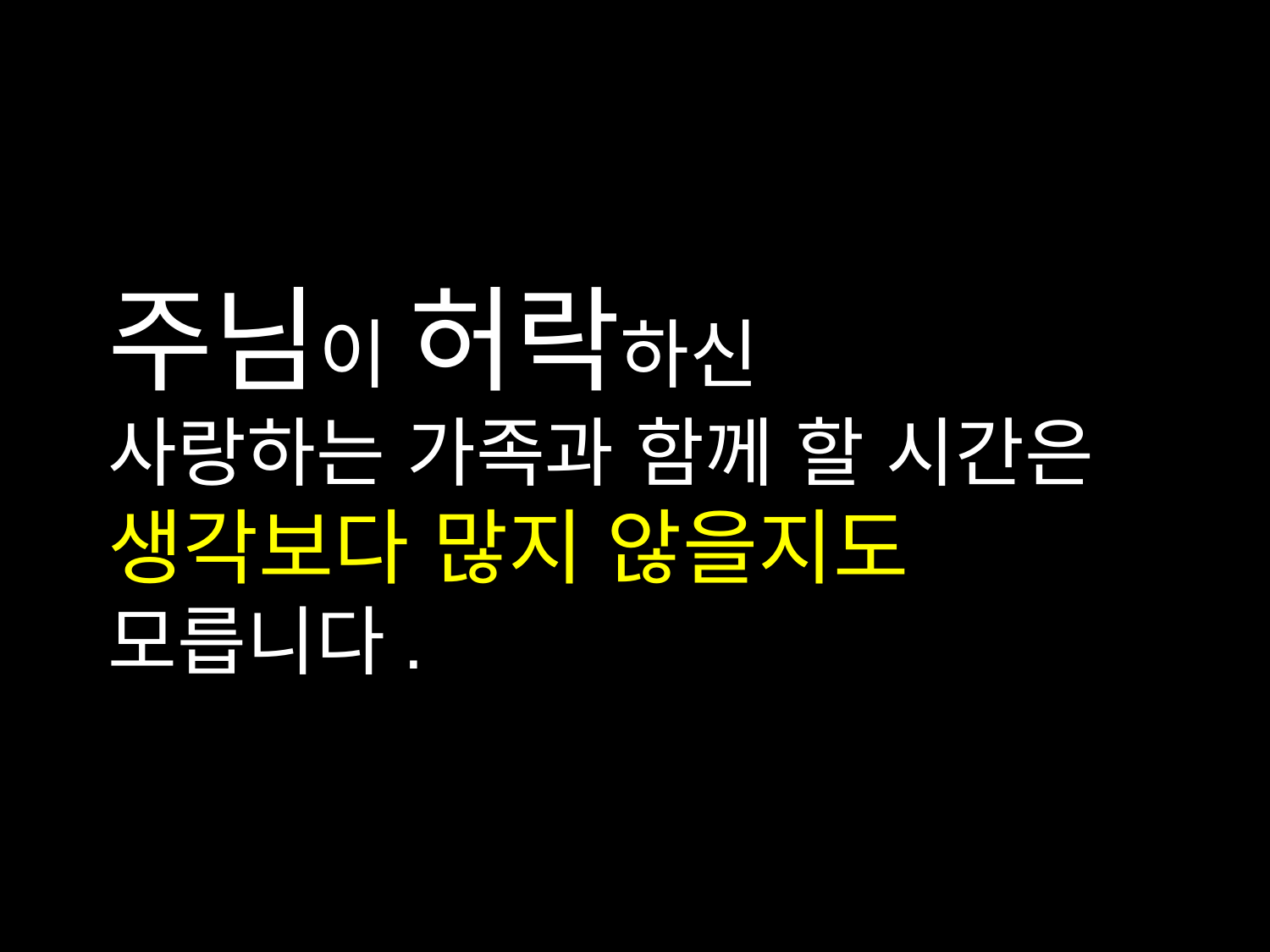

# 주님이 허락하신 사랑하는 가족과 함께 할 시간은 생각보다 많지 않을지도 모릅니다.